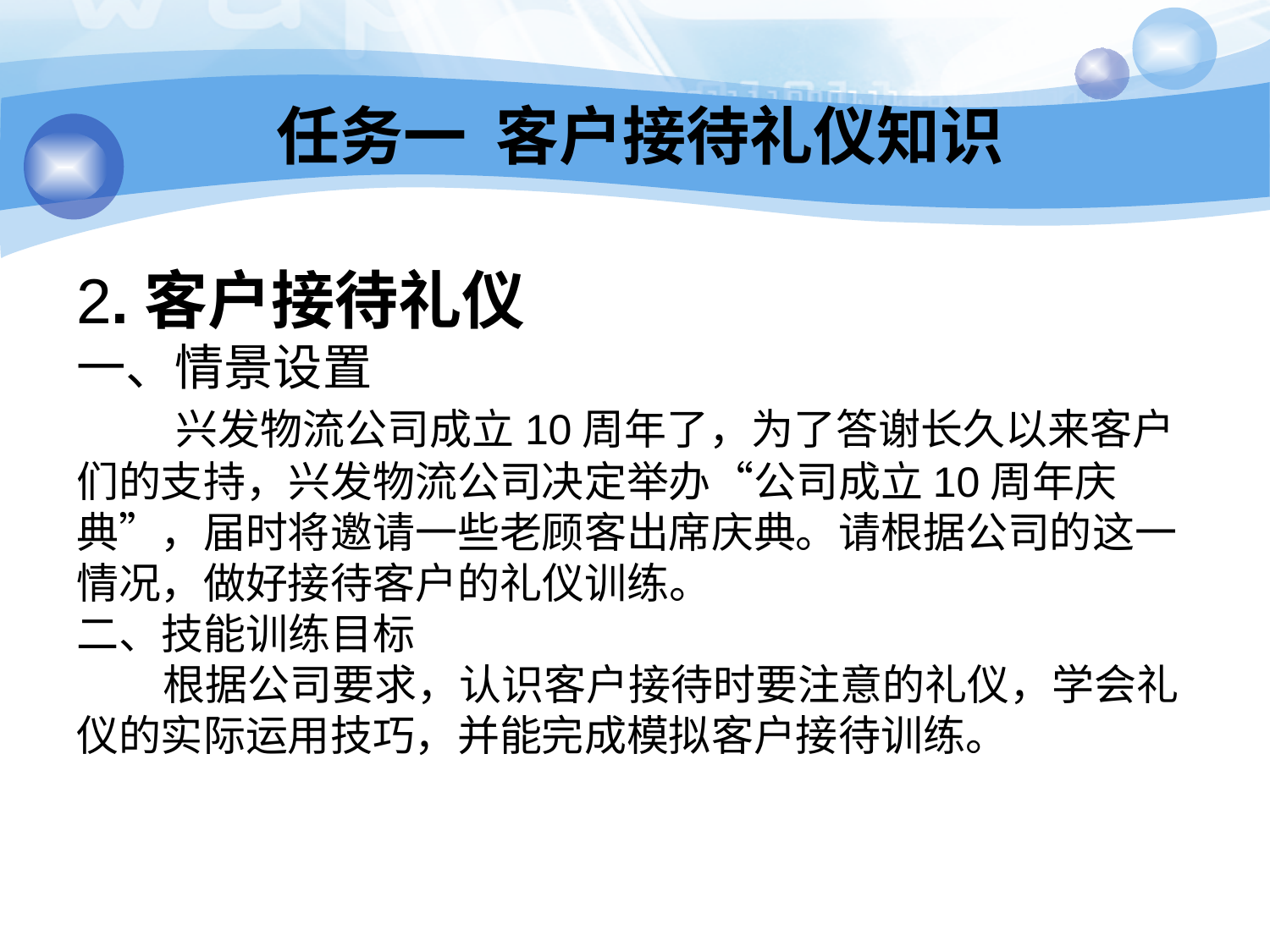

任务一  客户接待礼仪知识
2.客户接待礼仪
一、情景设置
        兴发物流公司成立10周年了，为了答谢长久以来客户们的支持，兴发物流公司决定举办“公司成立10周年庆典”，届时将邀请一些老顾客出席庆典。请根据公司的这一情况，做好接待客户的礼仪训练。
二、技能训练目标
        根据公司要求，认识客户接待时要注意的礼仪，学会礼仪的实际运用技巧，并能完成模拟客户接待训练。